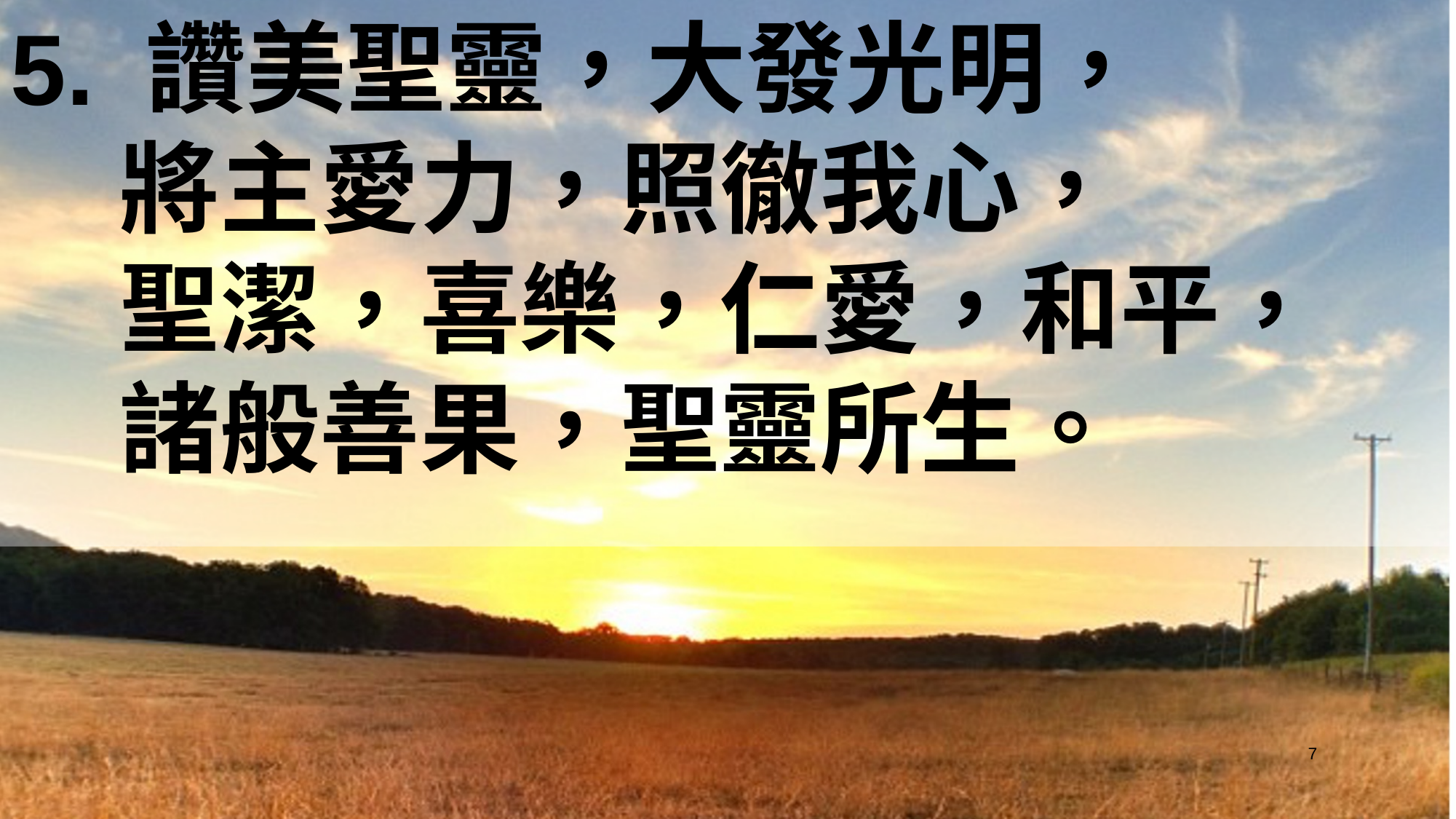

5. 讚美聖靈，大發光明，
	將主愛力，照徹我心，
	聖潔，喜樂，仁愛，和平，
	諸般善果，聖靈所生。

7